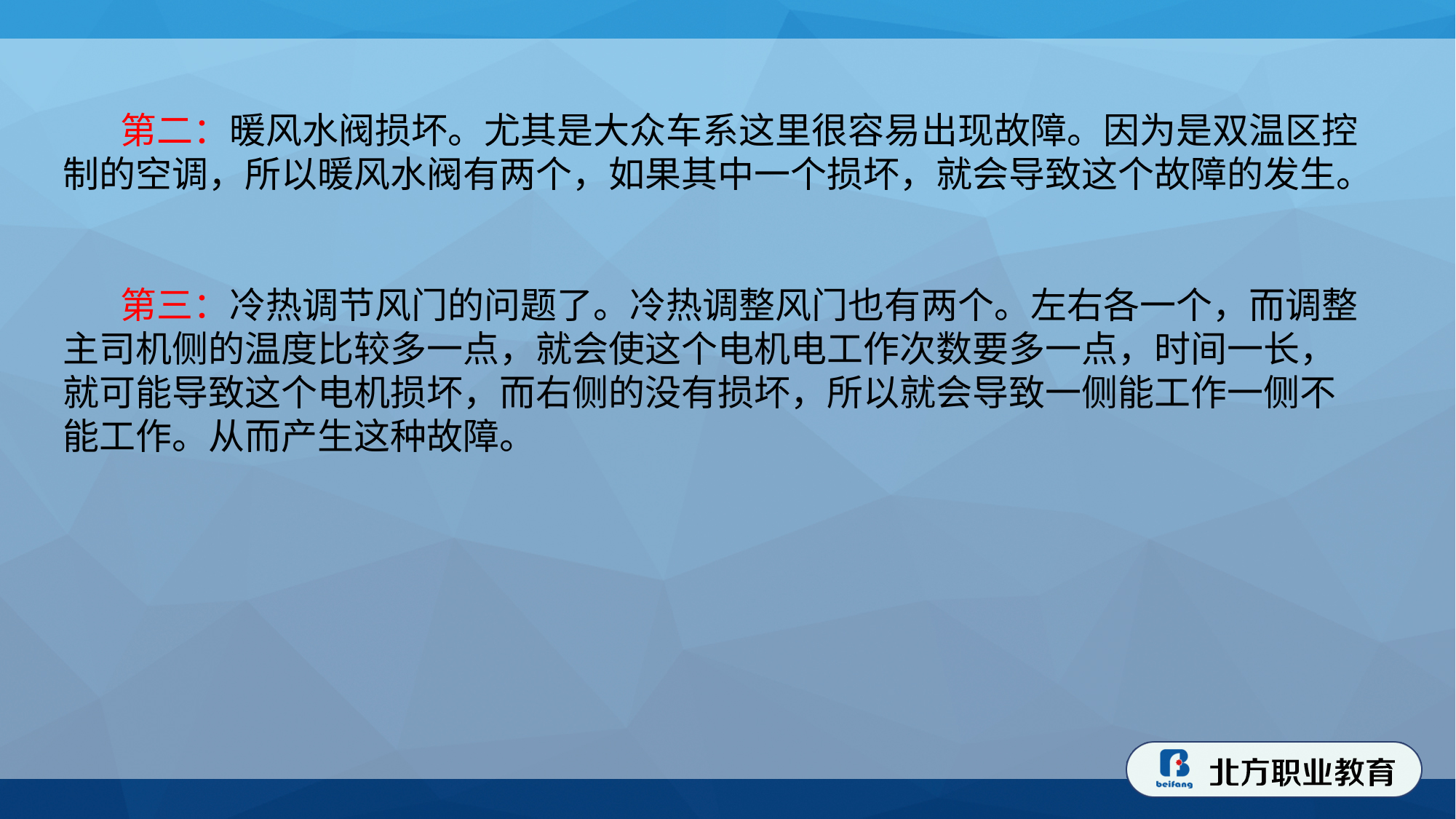

第二：暖风水阀损坏。尤其是大众车系这里很容易出现故障。因为是双温区控制的空调，所以暖风水阀有两个，如果其中一个损坏，就会导致这个故障的发生。

      第三：冷热调节风门的问题了。冷热调整风门也有两个。左右各一个，而调整主司机侧的温度比较多一点，就会使这个电机电工作次数要多一点，时间一长，就可能导致这个电机损坏，而右侧的没有损坏，所以就会导致一侧能工作一侧不能工作。从而产生这种故障。